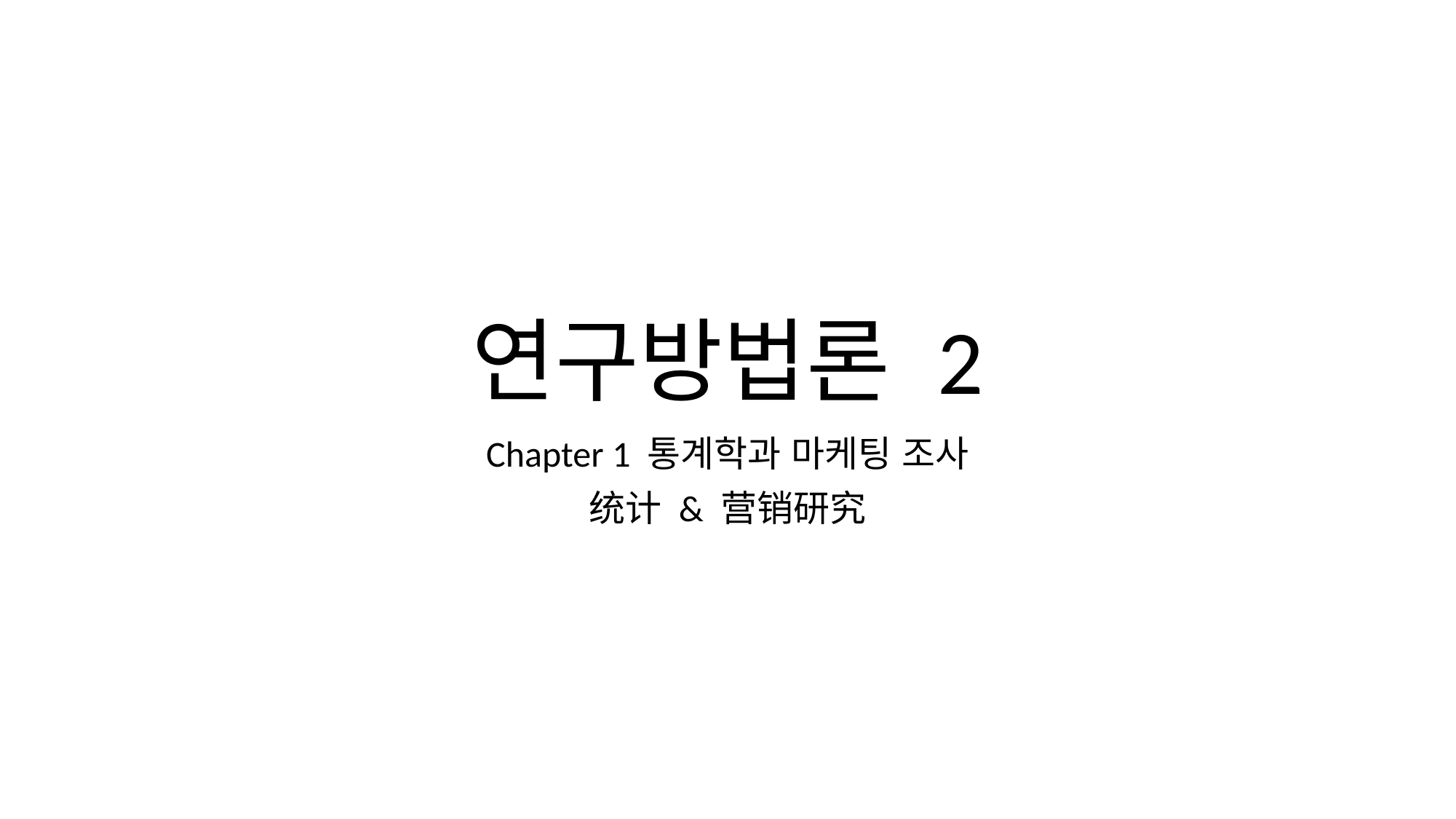

# 연구방법론 2
Chapter 1 통계학과 마케팅 조사
统计 & 营销研究